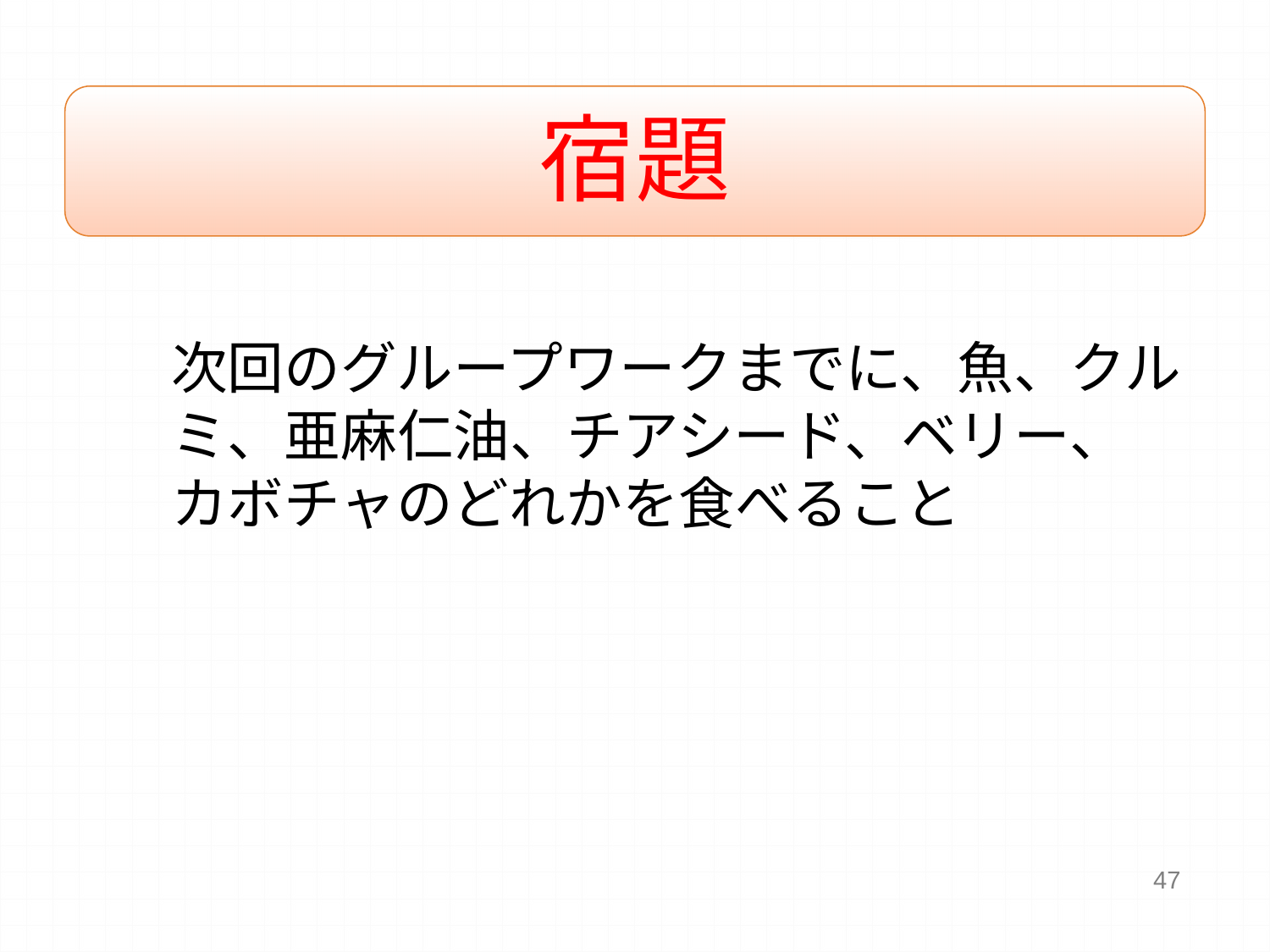

# 宿題

次回のグループワークまでに、魚、クルミ、亜麻仁油、チアシード、ベリー、カボチャのどれかを食べること
47